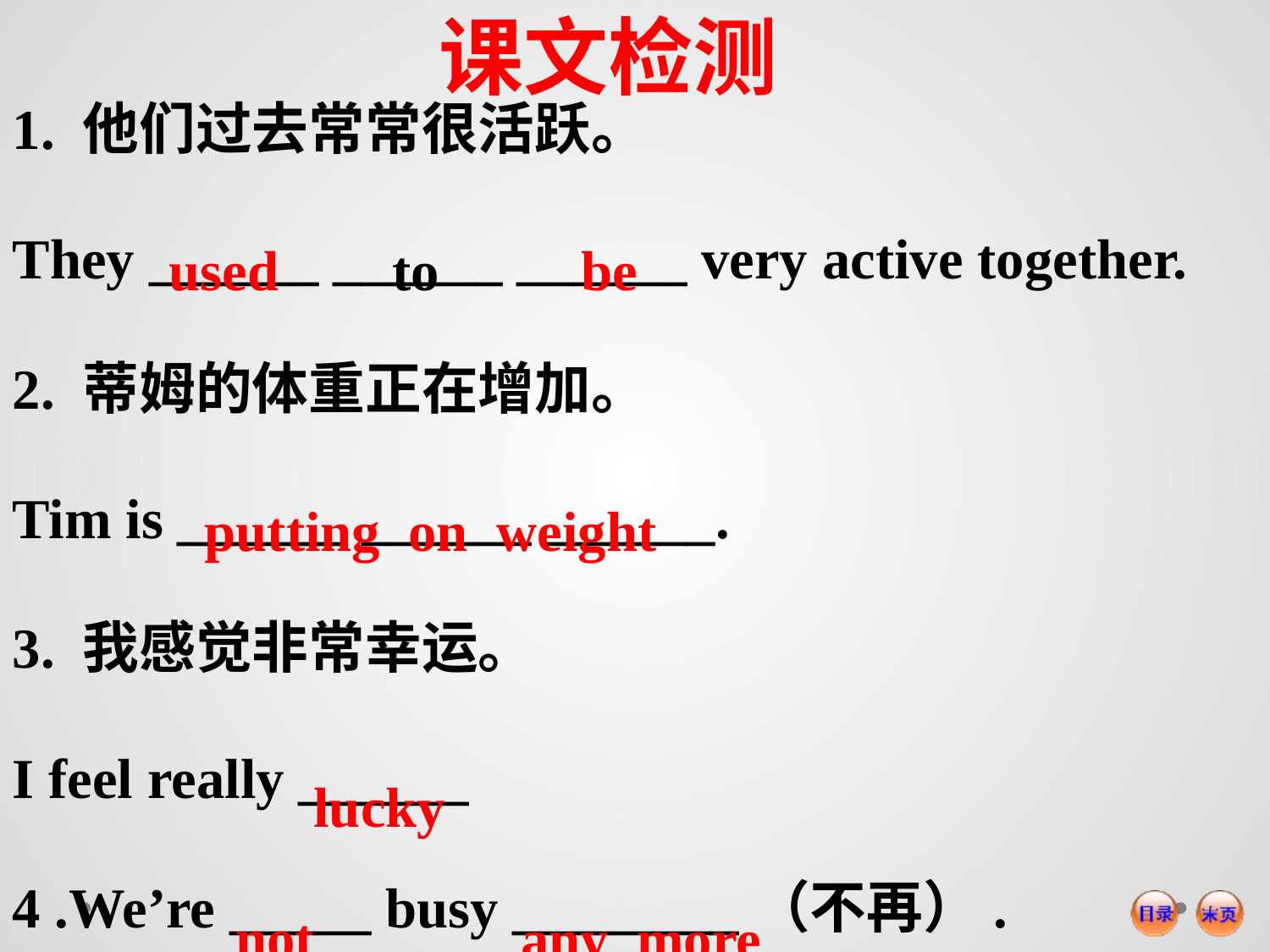

课文检测
1. 他们过去常常很活跃。
They ______ ______ ______ very active together.
2. 蒂姆的体重正在增加。
Tim is ______ ______ ______.
3. 我感觉非常幸运。
I feel really ______
4 .We’re _____ busy ________（不再）.
used        to          be
putting  on  weight
lucky
not
any  more